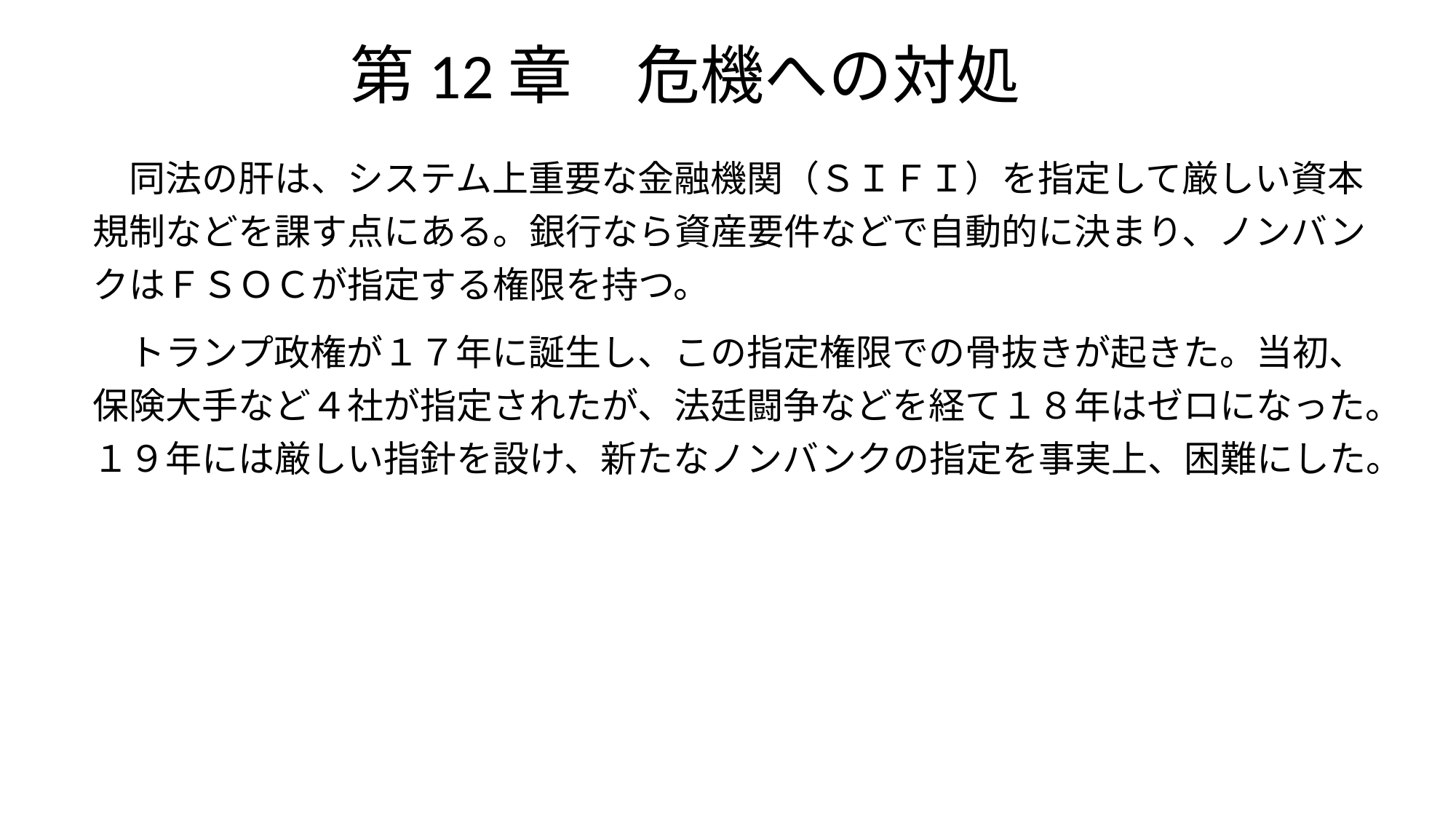

# 第12章　危機への対処
　同法の肝は、システム上重要な金融機関（ＳＩＦＩ）を指定して厳しい資本規制などを課す点にある。銀行なら資産要件などで自動的に決まり、ノンバンクはＦＳＯＣが指定する権限を持つ。
　トランプ政権が１７年に誕生し、この指定権限での骨抜きが起きた。当初、保険大手など４社が指定されたが、法廷闘争などを経て１８年はゼロになった。１９年には厳しい指針を設け、新たなノンバンクの指定を事実上、困難にした。